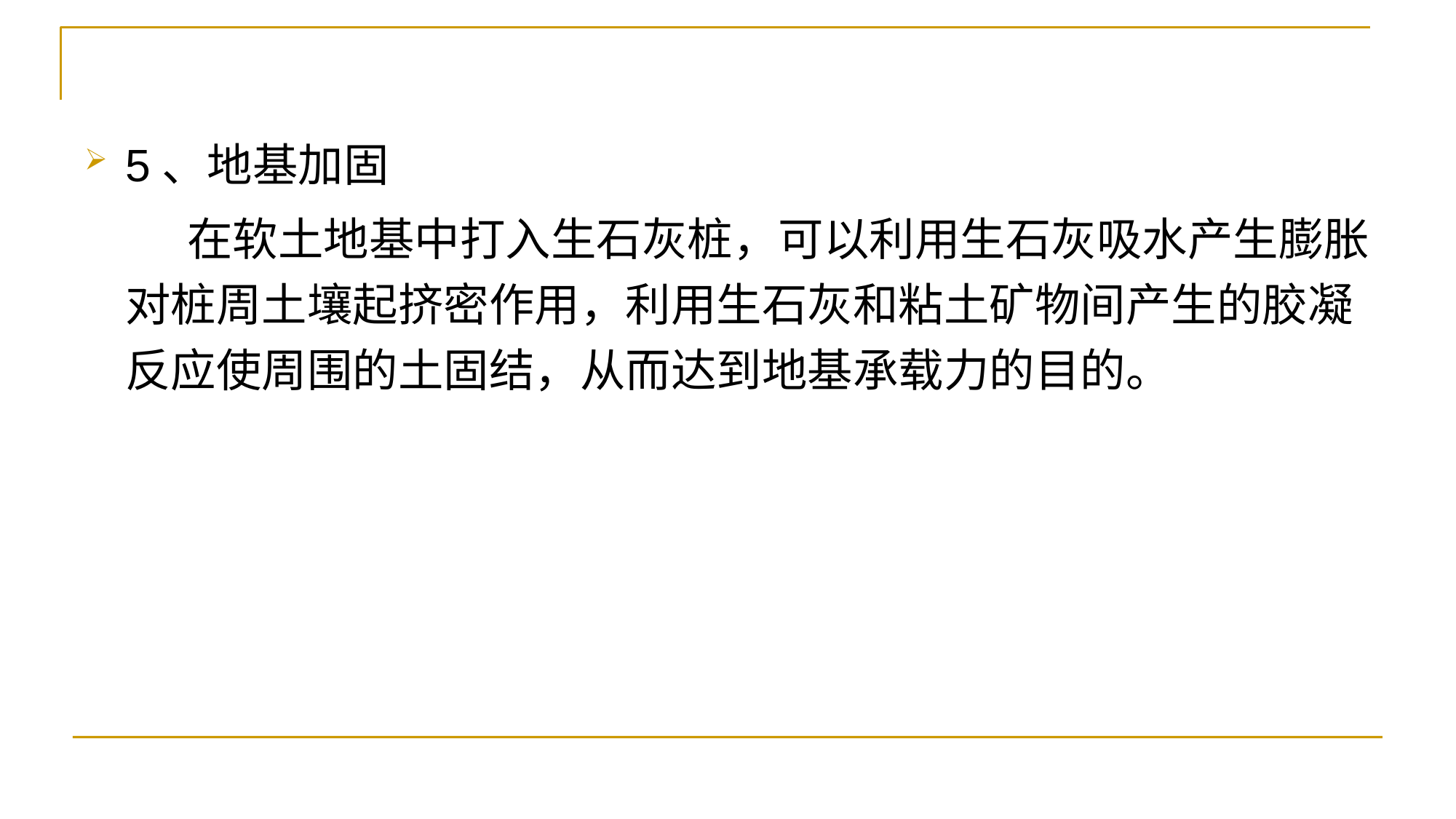

# 5、地基加固
         在软土地基中打入生石灰桩，可以利用生石灰吸水产生膨胀对桩周土壤起挤密作用，利用生石灰和粘土矿物间产生的胶凝反应使周围的土固结，从而达到地基承载力的目的。